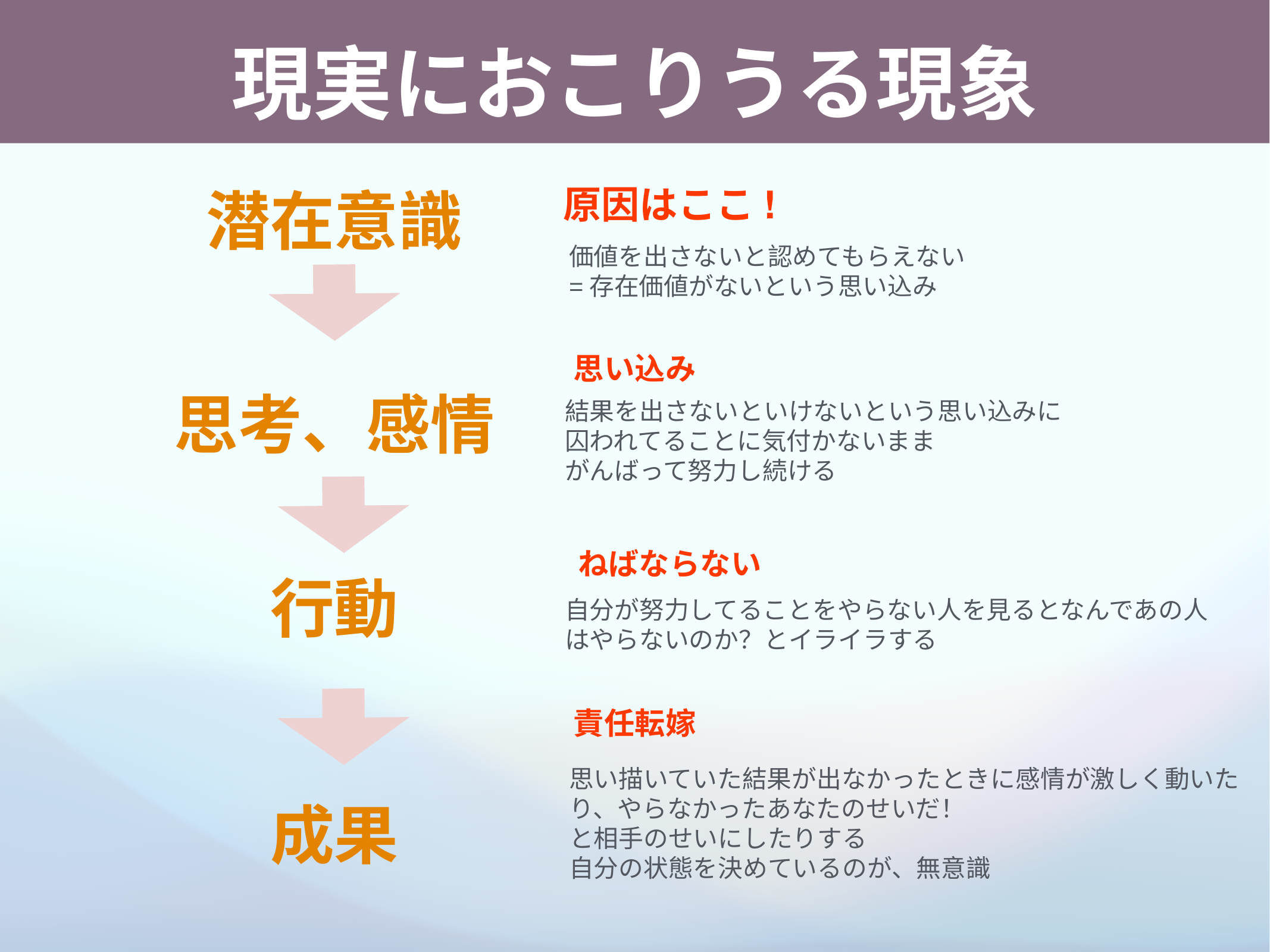

現実におこりうる現象
思い込み
潜在意識
# 原因はここ!

価値を出さないと認めてもらえない
=存在価値がないという思い込み
思い込み
思考、感情
結果を出さないといけないという思い込みに
囚われてることに気付かないまま
がんばって努力し続ける

ねばならない
行動
自分が努力してることをやらない人を見るとなんであの人はやらないのか？とイライラする

責任転嫁
思い描いていた結果が出なかったときに感情が激しく動いたり、やらなかったあなたのせいだ！
と相手のせいにしたりする
自分の状態を決めているのが、無意識
成果